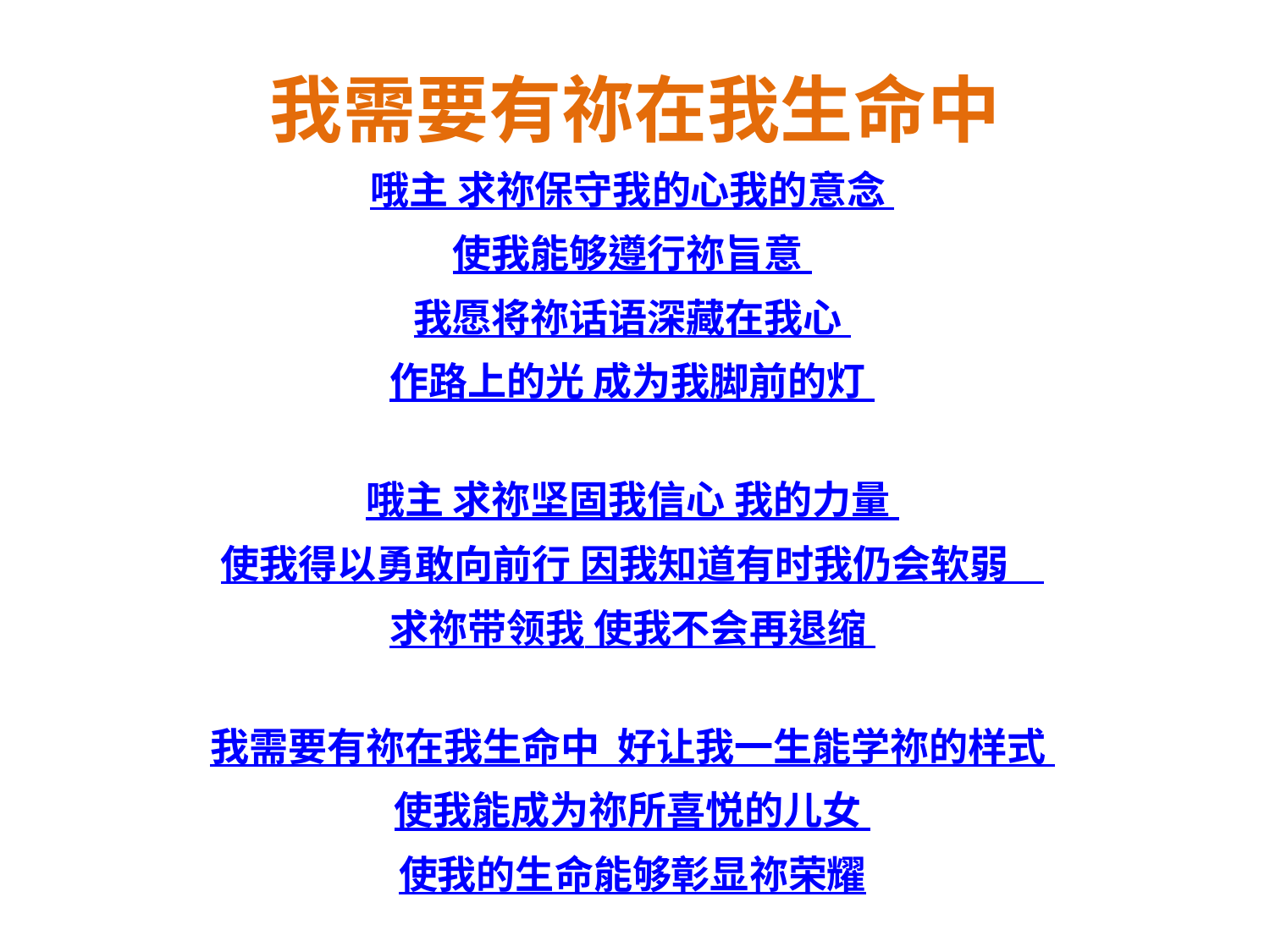

# 我需要有祢在我生命中
哦主 求祢保守我的心我的意念
使我能够遵行祢旨意
我愿将祢话语深藏在我心
作路上的光 成为我脚前的灯

哦主 求祢坚固我信心 我的力量
使我得以勇敢向前行 因我知道有时我仍会软弱
求祢带领我 使我不会再退缩

我需要有祢在我生命中  好让我一生能学祢的样式
使我能成为祢所喜悦的儿女
使我的生命能够彰显祢荣耀